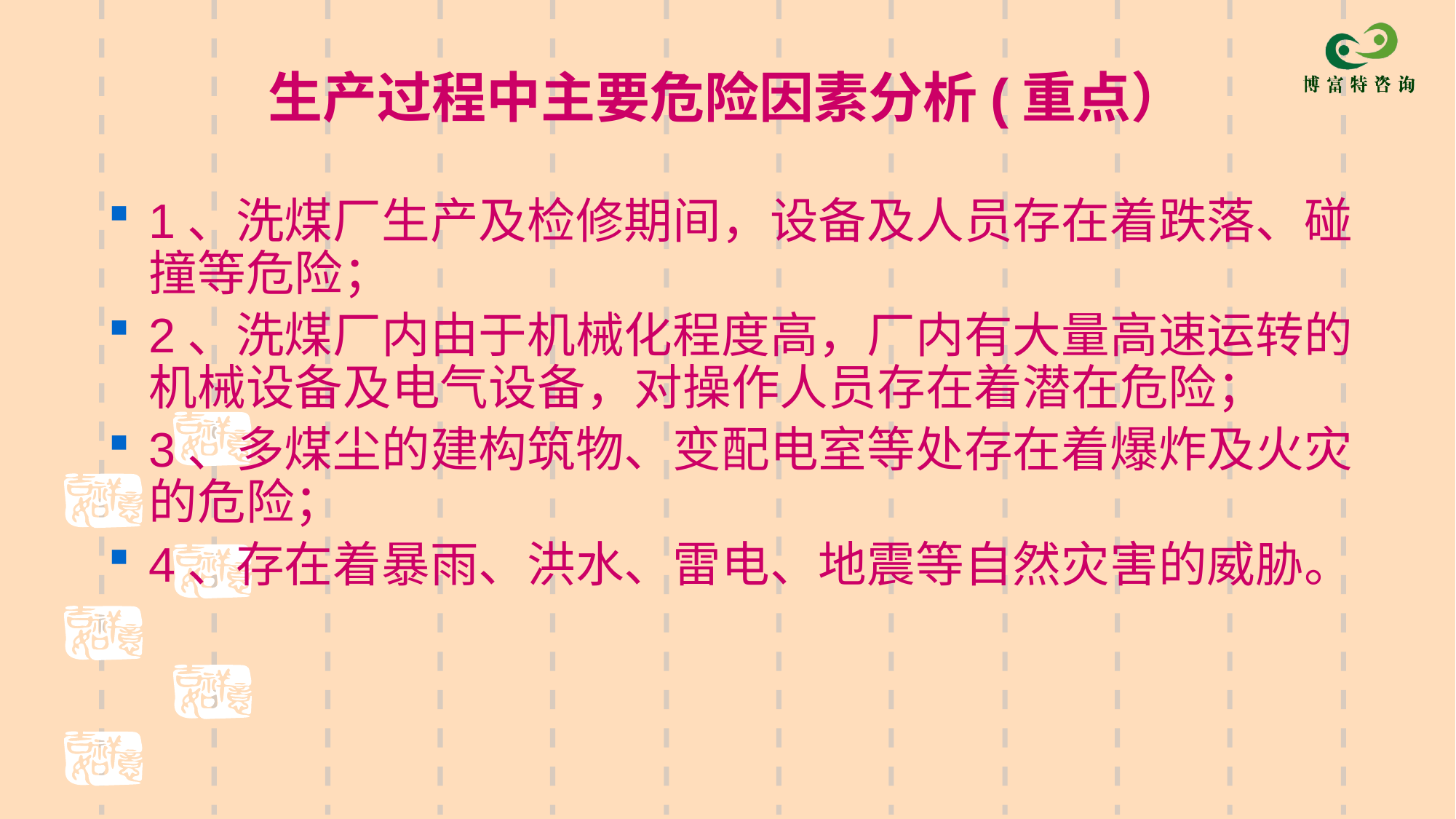

# 生产过程中主要危险因素分析(重点）
1、洗煤厂生产及检修期间，设备及人员存在着跌落、碰撞等危险；
2、洗煤厂内由于机械化程度高，厂内有大量高速运转的机械设备及电气设备，对操作人员存在着潜在危险；
3、多煤尘的建构筑物、变配电室等处存在着爆炸及火灾的危险；
4、存在着暴雨、洪水、雷电、地震等自然灾害的威胁。